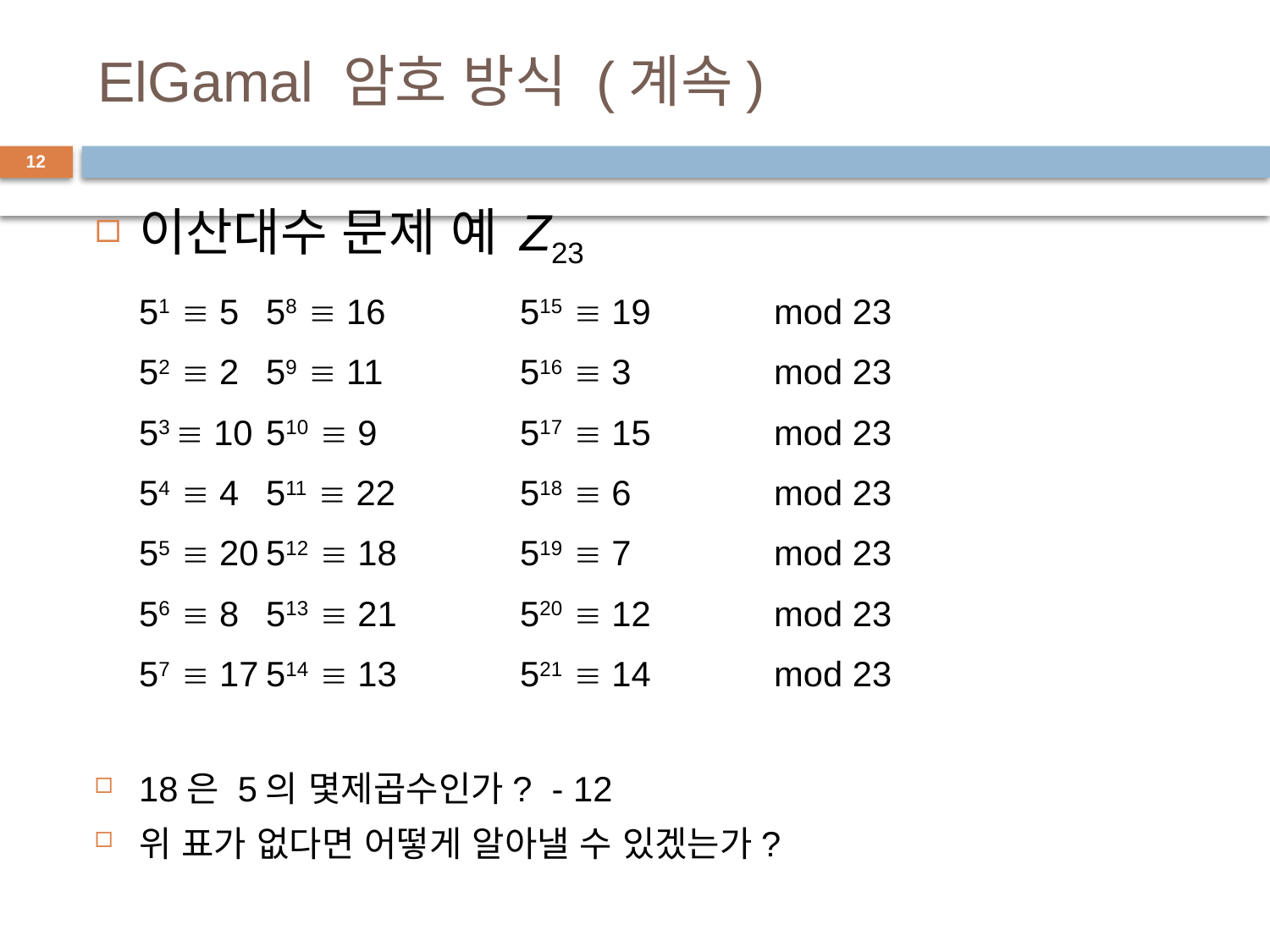

# ElGamal 암호 방식 (계속)
12
이산대수 문제 예 	Z23
	51  ≡ 5	58  ≡ 16		515  ≡ 19	mod 23
	52  ≡ 2	59  ≡ 11		516  ≡ 3		mod 23
	53 ≡ 10	510  ≡ 9		517  ≡ 15	mod 23
	54  ≡ 4	511  ≡ 22	518  ≡ 6		mod 23
	55  ≡ 20	512  ≡ 18	519  ≡ 7		mod 23
	56  ≡ 8	513  ≡ 21	520  ≡ 12	mod 23
	57  ≡ 17	514  ≡ 13	521  ≡ 14	mod 23

18은 5의 몇제곱수인가?  - 12
위 표가 없다면 어떻게 알아낼 수 있겠는가?